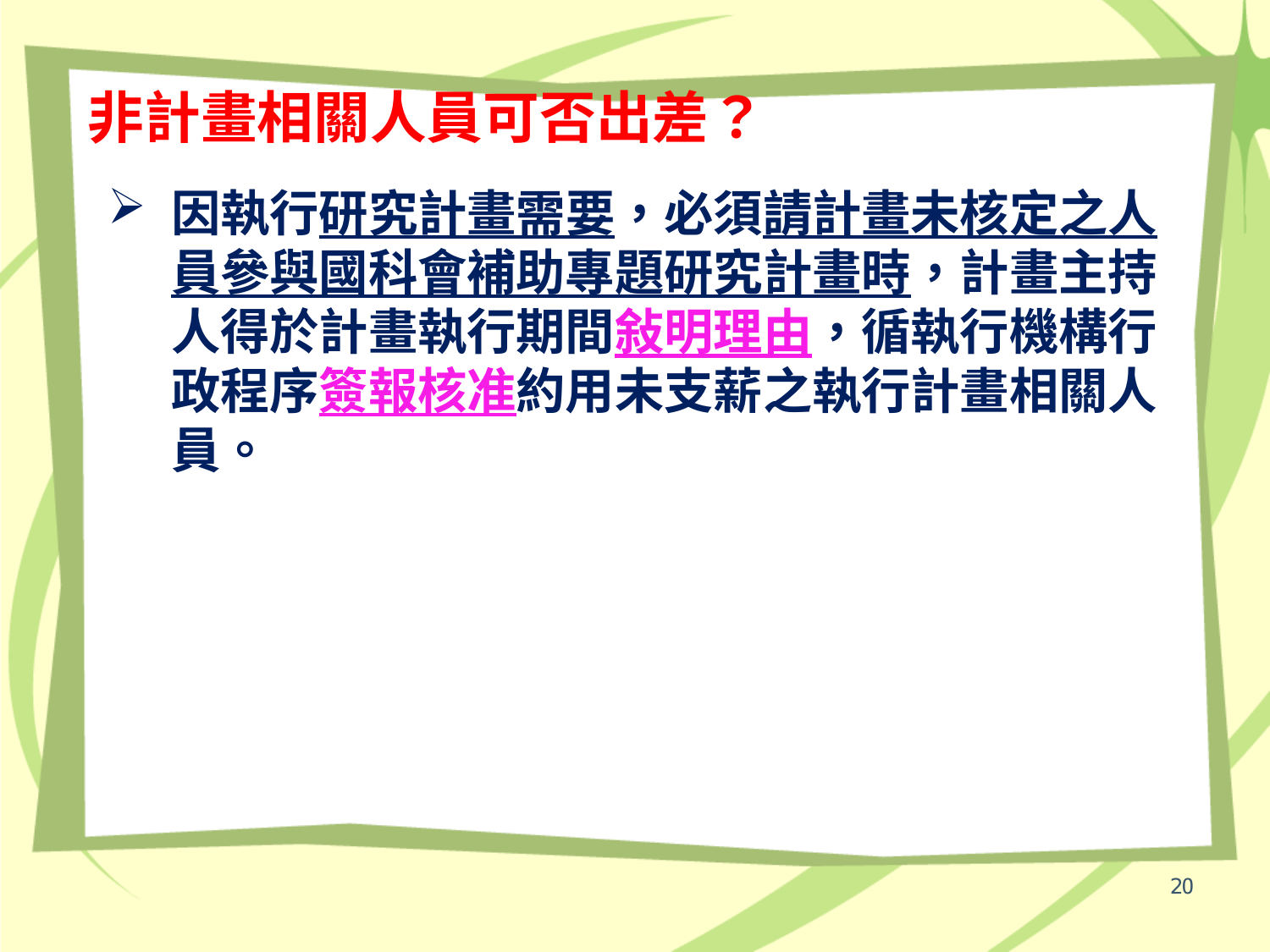

# 非計畫相關人員可否出差？
因執行研究計畫需要，必須請計畫未核定之人員參與國科會補助專題研究計畫時，計畫主持人得於計畫執行期間敍明理由，循執行機構行政程序簽報核准約用未支薪之執行計畫相關人員。

20